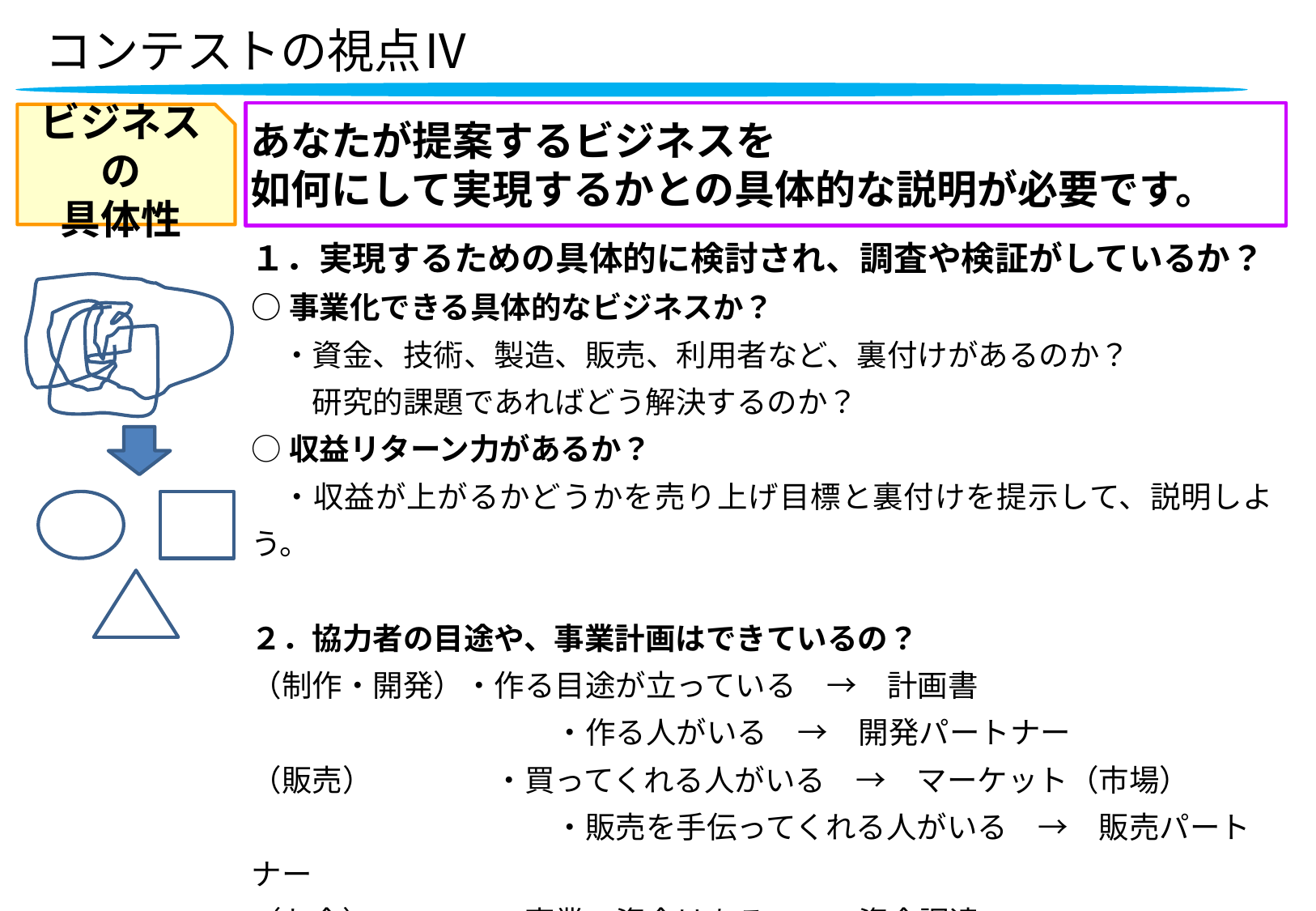

# コンテストの視点Ⅳ
あなたが提案するビジネスを
如何にして実現するかとの具体的な説明が必要です。
ビジネスの
具体性
１．実現するための具体的に検討され、調査や検証がしているか？
○事業化できる具体的なビジネスか？
　・資金、技術、製造、販売、利用者など、裏付けがあるのか？
　　研究的課題であればどう解決するのか？
○収益リターン力があるか？
　・収益が上がるかどうかを売り上げ目標と裏付けを提示して、説明しよう。

２．協力者の目途や、事業計画はできているの？
（制作・開発）・作る目途が立っている　→　計画書
　　　　　　　　　　・作る人がいる　→　開発パートナー
（販売）　　　　・買ってくれる人がいる　→　マーケット（市場）
　　　　　　　　　　・販売を手伝ってくれる人がいる　→　販売パートナー
（お金）　　　　・事業の資金はある　→　資金調達